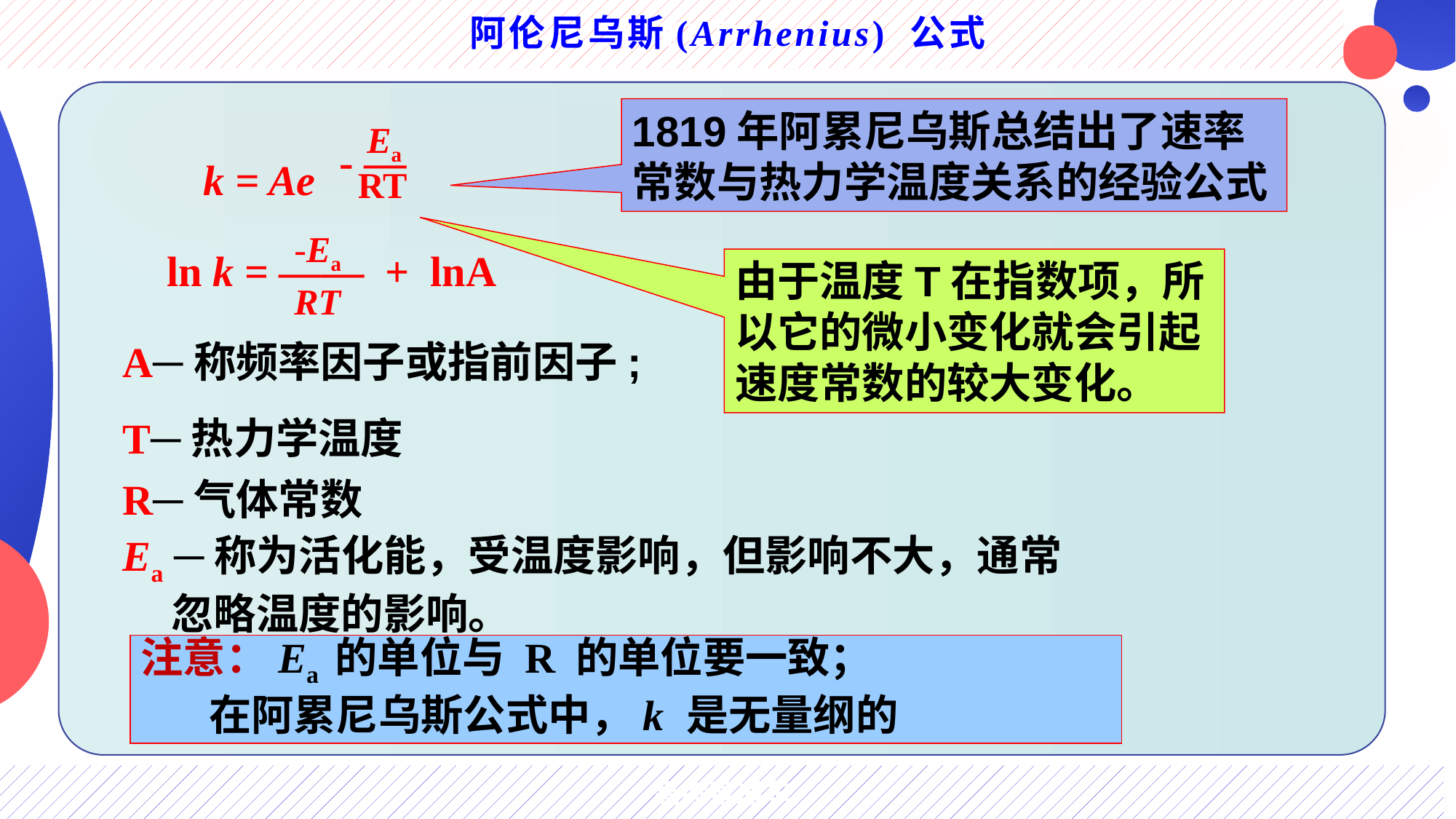

高考直通车
# 阿伦尼乌斯(Arrhenius) 公式

1819年阿累尼乌斯总结出了速率常数与热力学温度关系的经验公式
Ea
- —
RT
k = Ae
 -Ea
ln k = ——  +  lnA
RT
由于温度T在指数项，所以它的微小变化就会引起速度常数的较大变化。
A─称频率因子或指前因子;
T─热力学温度
R─气体常数
Ea ─称为活化能，受温度影响，但影响不大，通常
    忽略温度的影响。
注意：Ea 的单位与 R 的单位要一致；
      在阿累尼乌斯公式中，k 是无量纲的
高考直通车